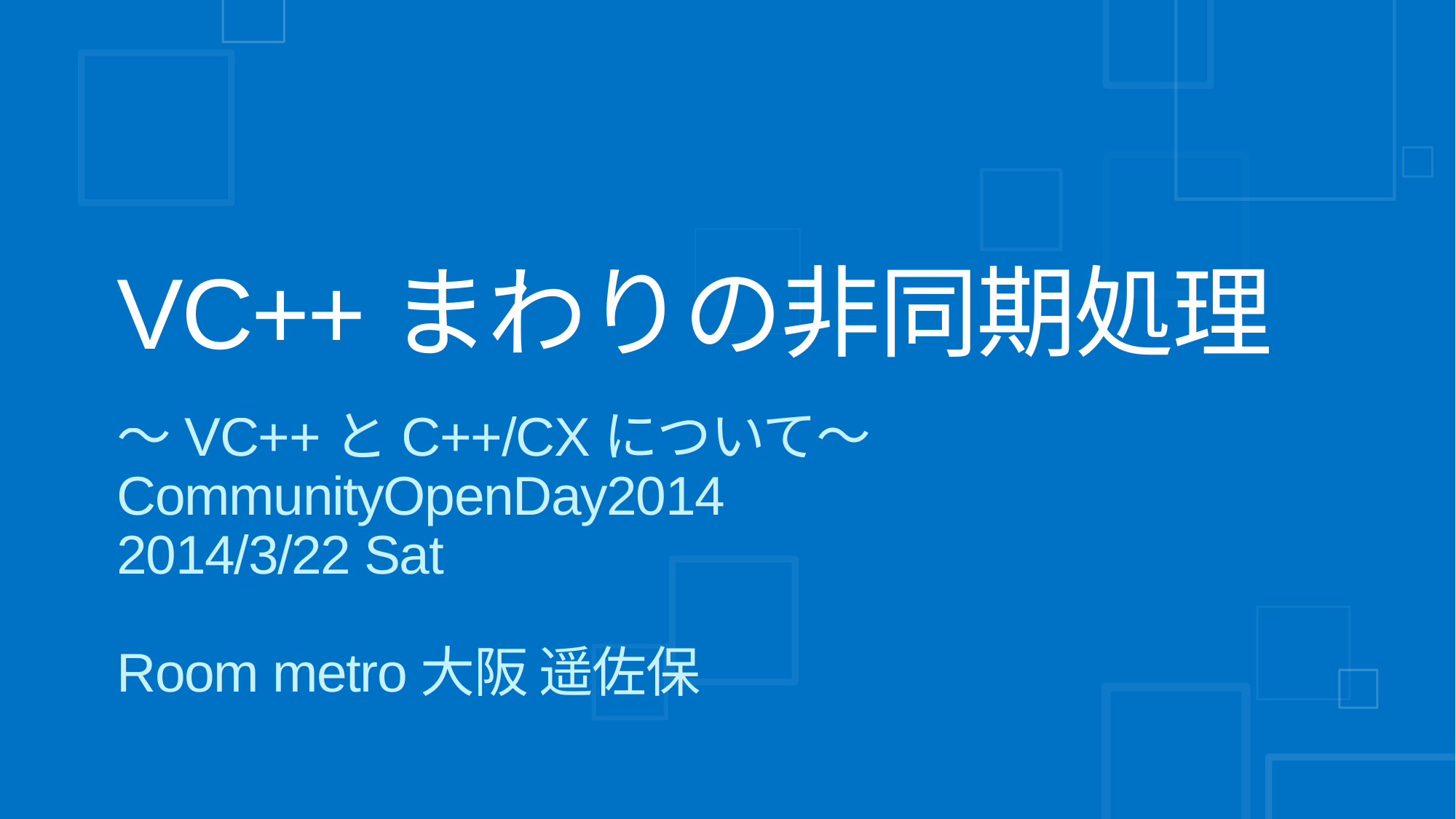

# VC++まわりの非同期処理
～VC++とC++/CXについて～
CommunityOpenDay2014
2014/3/22 Sat

Room metro大阪 遥佐保